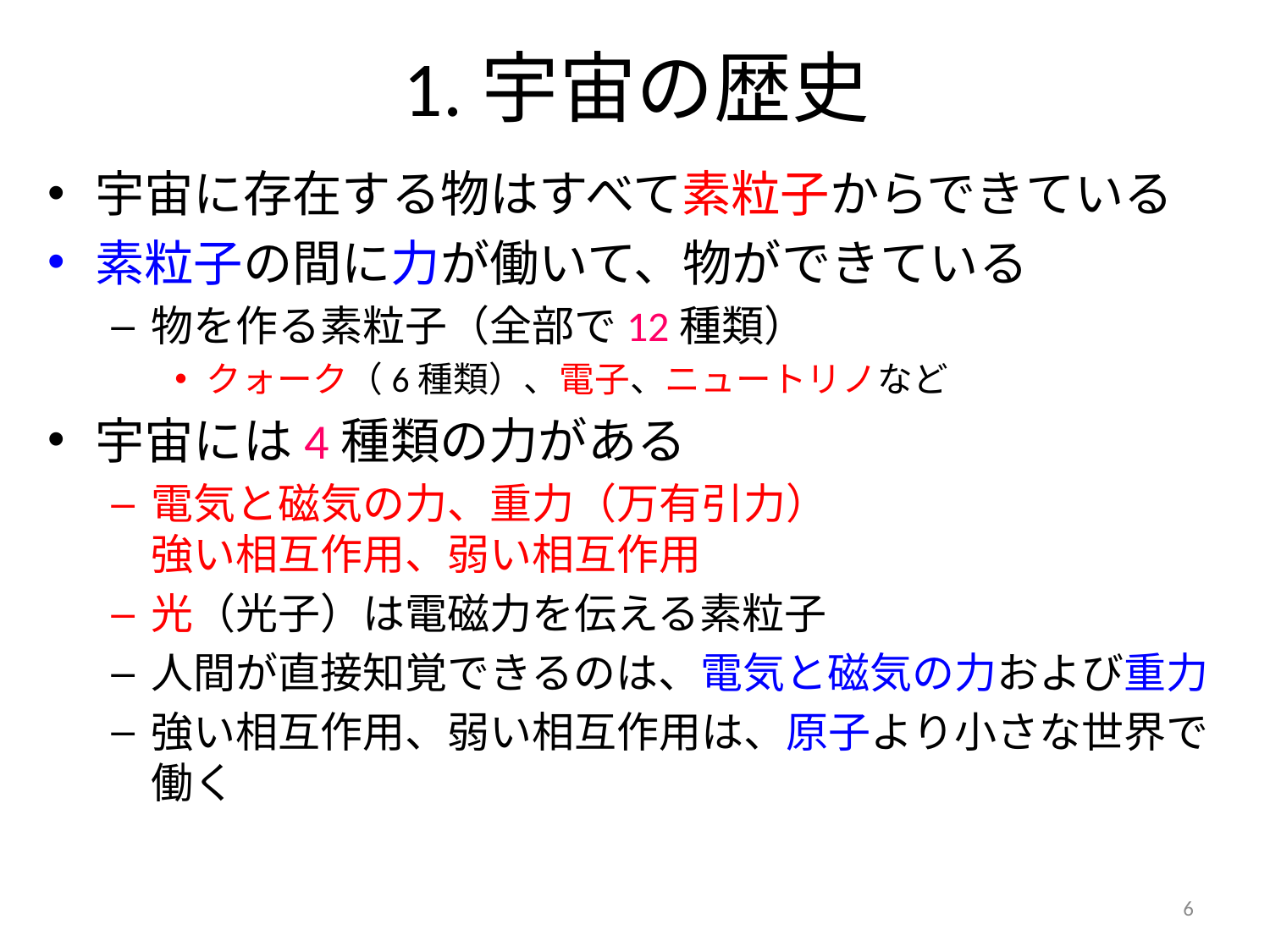

# 1.宇宙の歴史
宇宙に存在する物はすべて素粒子からできている
素粒子の間に力が働いて、物ができている
物を作る素粒子（全部で12種類）
クォーク（6種類）、電子、ニュートリノなど
宇宙には4種類の力がある
電気と磁気の力、重力（万有引力）
強い相互作用、弱い相互作用
光（光子）は電磁力を伝える素粒子
人間が直接知覚できるのは、電気と磁気の力および重力
強い相互作用、弱い相互作用は、原子より小さな世界で働く
6